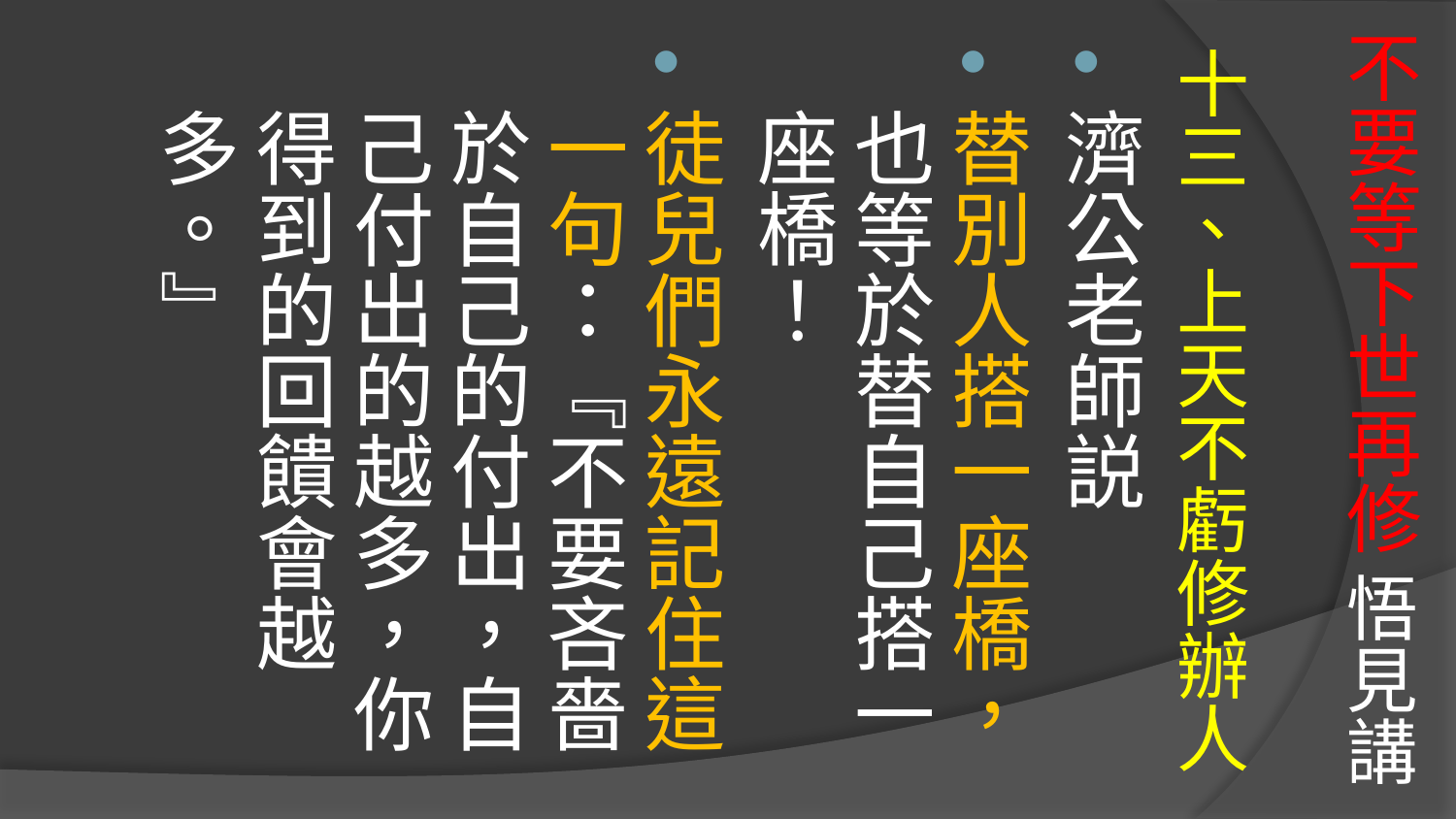

# 不要等下世再修 悟見講
十三、上天不虧修辦人
濟公老師説
替別人搭一座橋，也等於替自己搭一座橋！
徒兒們永遠記住這一句：『不要吝嗇於自己的付出，自己付出的越多，你得到的回饋會越多。』